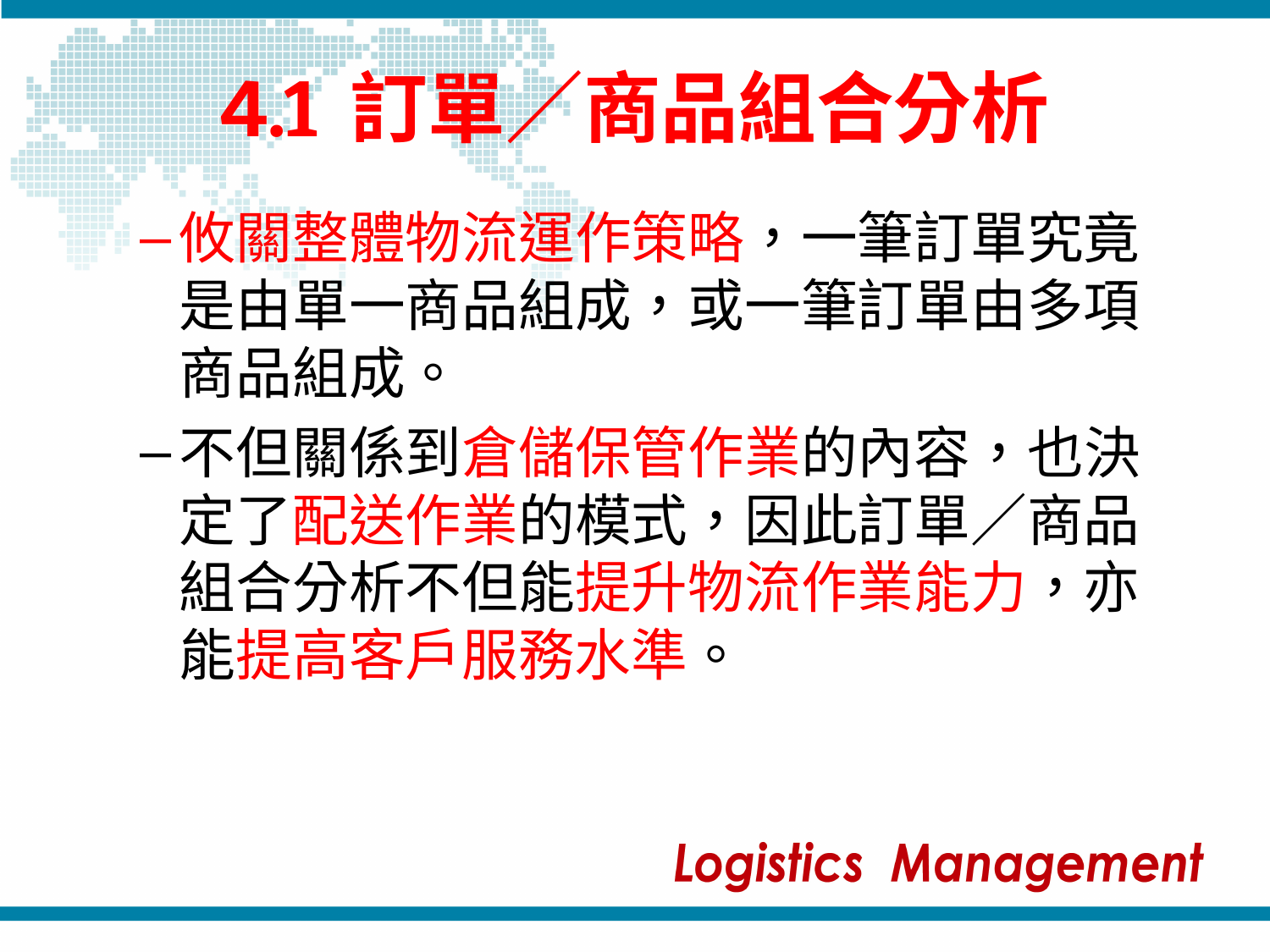

# 4.1 訂單／商品組合分析
攸關整體物流運作策略，一筆訂單究竟是由單一商品組成，或一筆訂單由多項商品組成。
不但關係到倉儲保管作業的內容，也決定了配送作業的模式，因此訂單／商品組合分析不但能提升物流作業能力，亦能提高客戶服務水準。